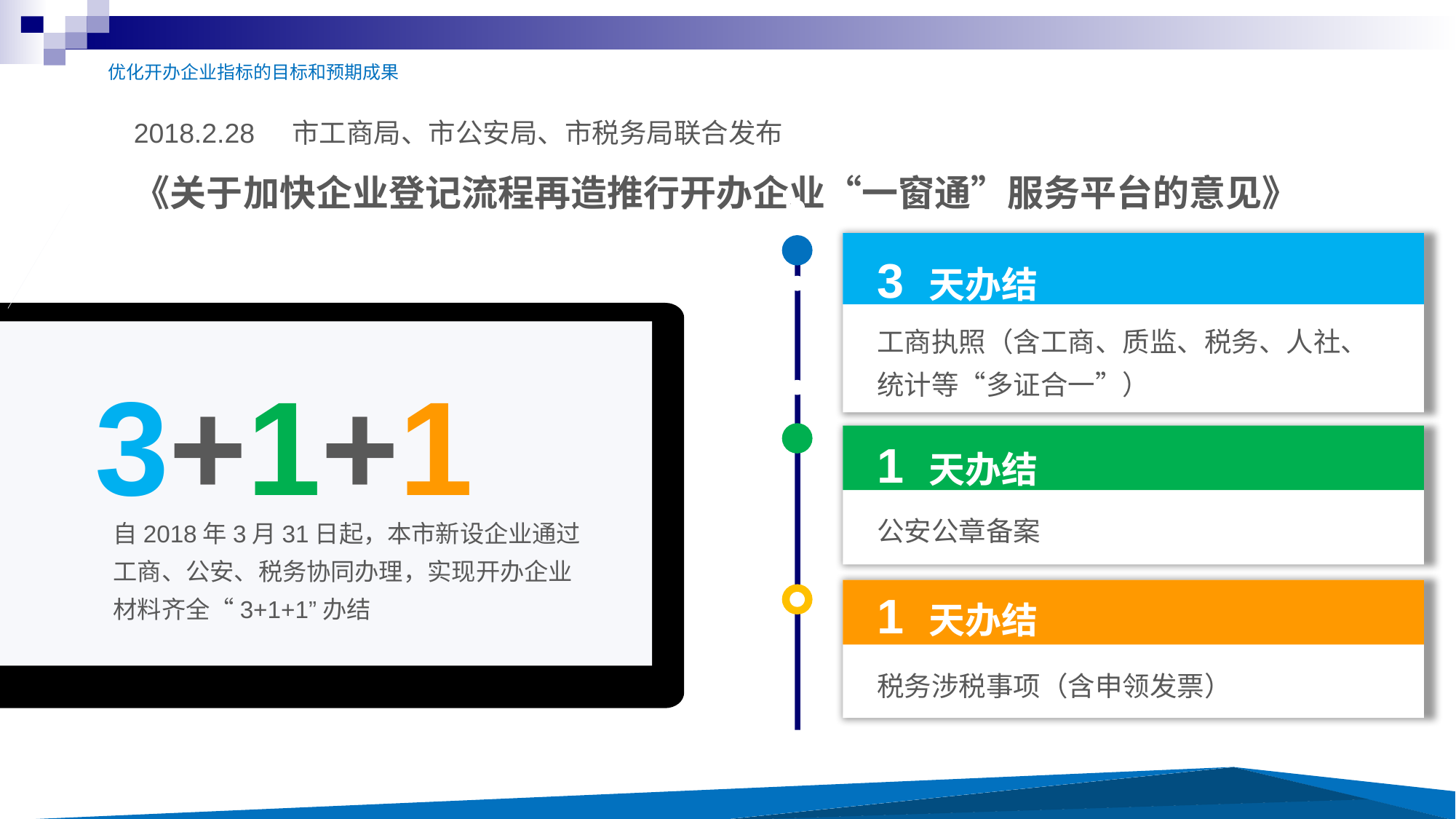

优化开办企业指标的目标和预期成果
2018.2.28    市工商局、市公安局、市税务局联合发布
《关于加快企业登记流程再造推行开办企业“一窗通”服务平台的意见》

自2018年3月31日起，本市新设企业通过工商、公安、税务协同办理，实现开办企业材料齐全“3+1+1”办结

3 天办结

工商执照（含工商、质监、税务、人社、统计等“多证合一”））

3+1+1
1 天办结

公安公章备案
1 天办结

税务涉税事项（含申领发票）